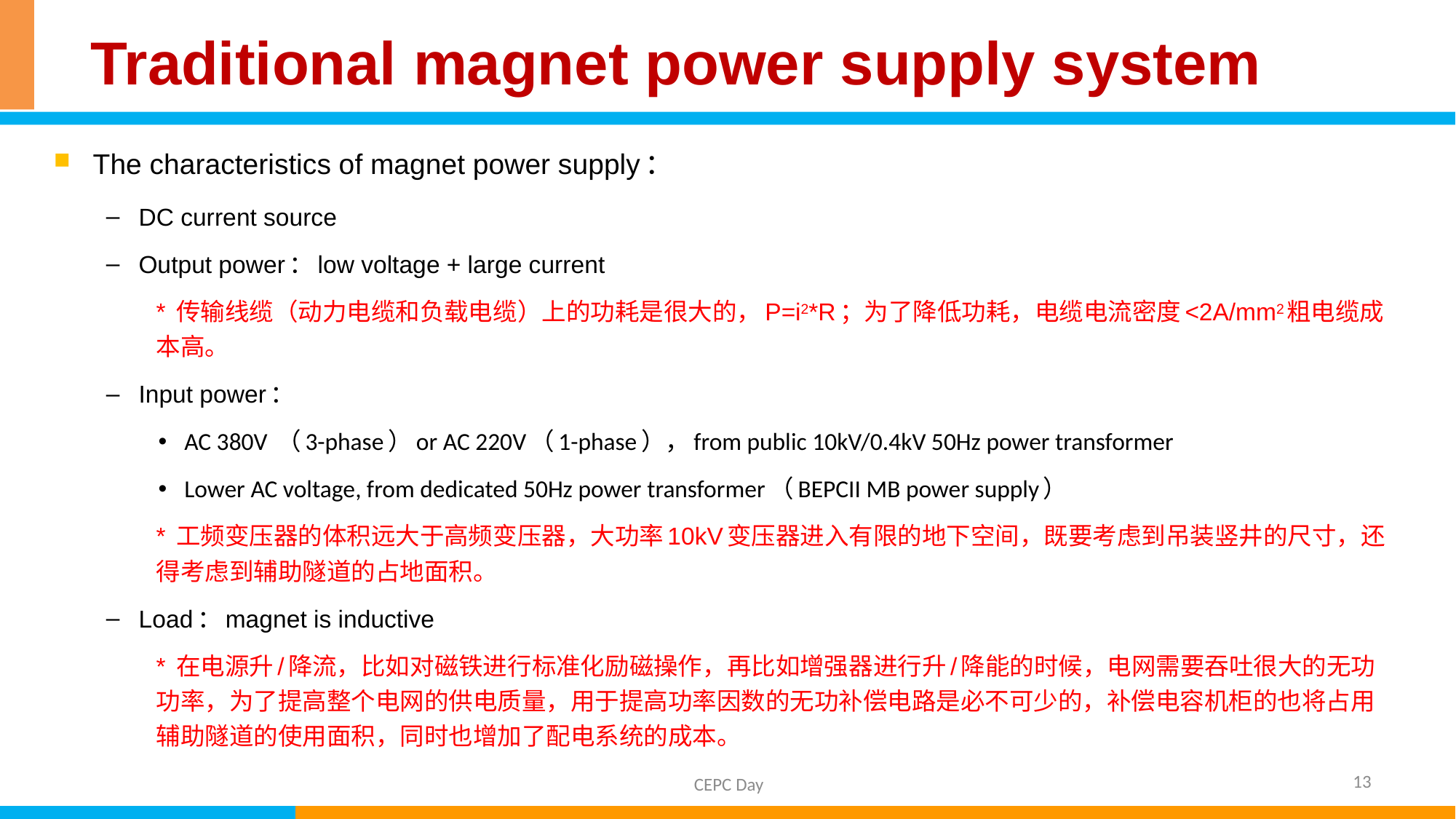

# Traditional magnet power supply system
The characteristics of magnet power supply：
DC current source
Output power：low voltage + large current
* 传输线缆（动力电缆和负载电缆）上的功耗是很大的，P=i2*R；为了降低功耗，电缆电流密度<2A/mm2粗电缆成本高。
Input power：
AC 380V （3-phase）or AC 220V（1-phase），from public 10kV/0.4kV 50Hz power transformer
Lower AC voltage, from dedicated 50Hz power transformer（BEPCII MB power supply）
* 工频变压器的体积远大于高频变压器，大功率10kV变压器进入有限的地下空间，既要考虑到吊装竖井的尺寸，还得考虑到辅助隧道的占地面积。
Load：magnet is inductive
* 在电源升/降流，比如对磁铁进行标准化励磁操作，再比如增强器进行升/降能的时候，电网需要吞吐很大的无功功率，为了提高整个电网的供电质量，用于提高功率因数的无功补偿电路是必不可少的，补偿电容机柜的也将占用辅助隧道的使用面积，同时也增加了配电系统的成本。

13
CEPC Day